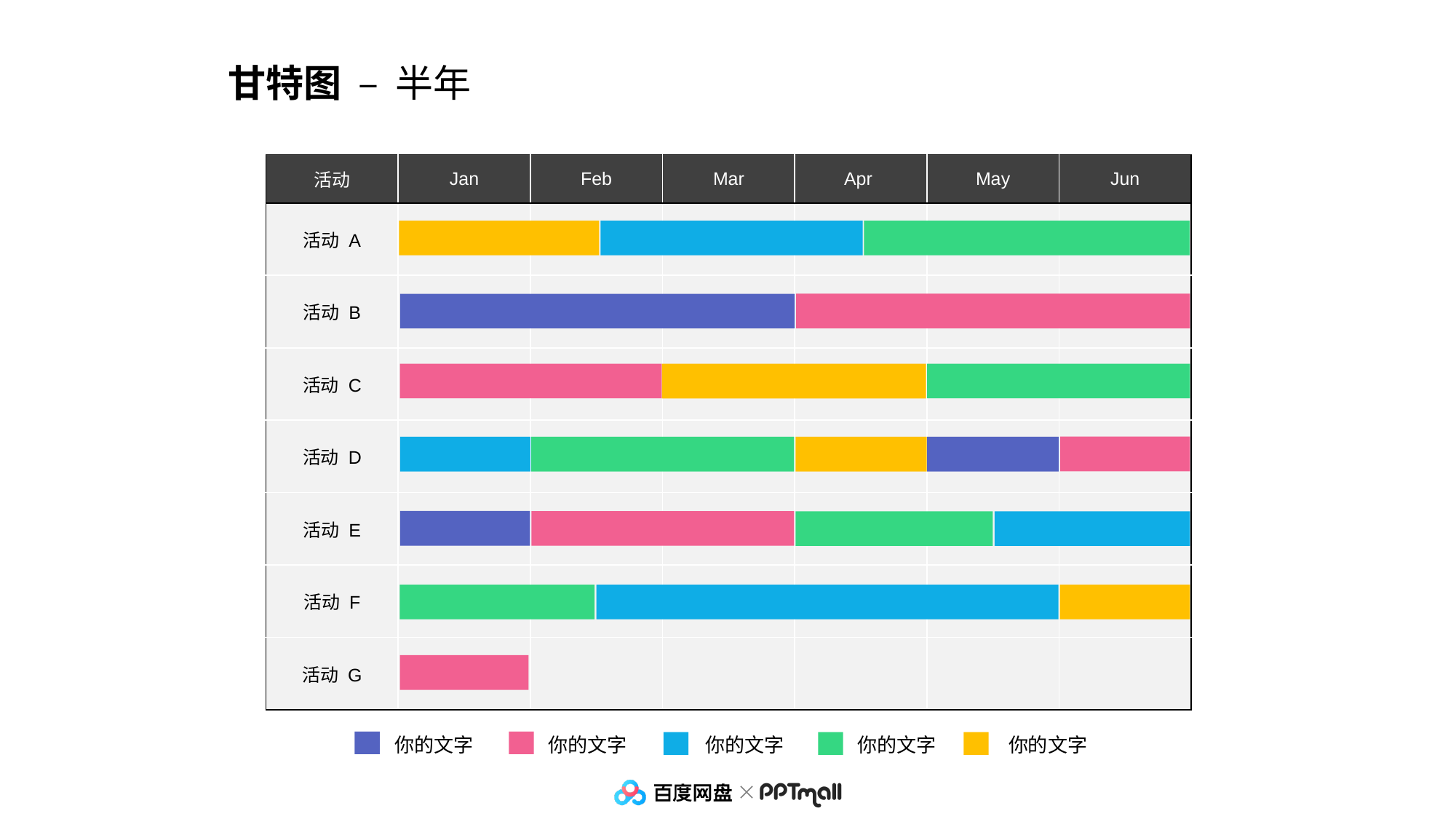

甘特图  –  半年
| 活动 | Jan | Feb | Mar | Apr | May | Jun |
| --- | --- | --- | --- | --- | --- | --- |
| 活动 A |  |  |  |  |  |  |
| 活动 B |  |  |  |  |  |  |
| 活动 C |  |  |  |  |  |  |
| 活动 D |  |  |  |  |  |  |
| 活动 E |  |  |  |  |  |  |
| 活动 F |  |  |  |  |  |  |
| 活动 G |  |  |  |  |  |  |

你的文字
你的文字
你的文字
你的文字
你的文字